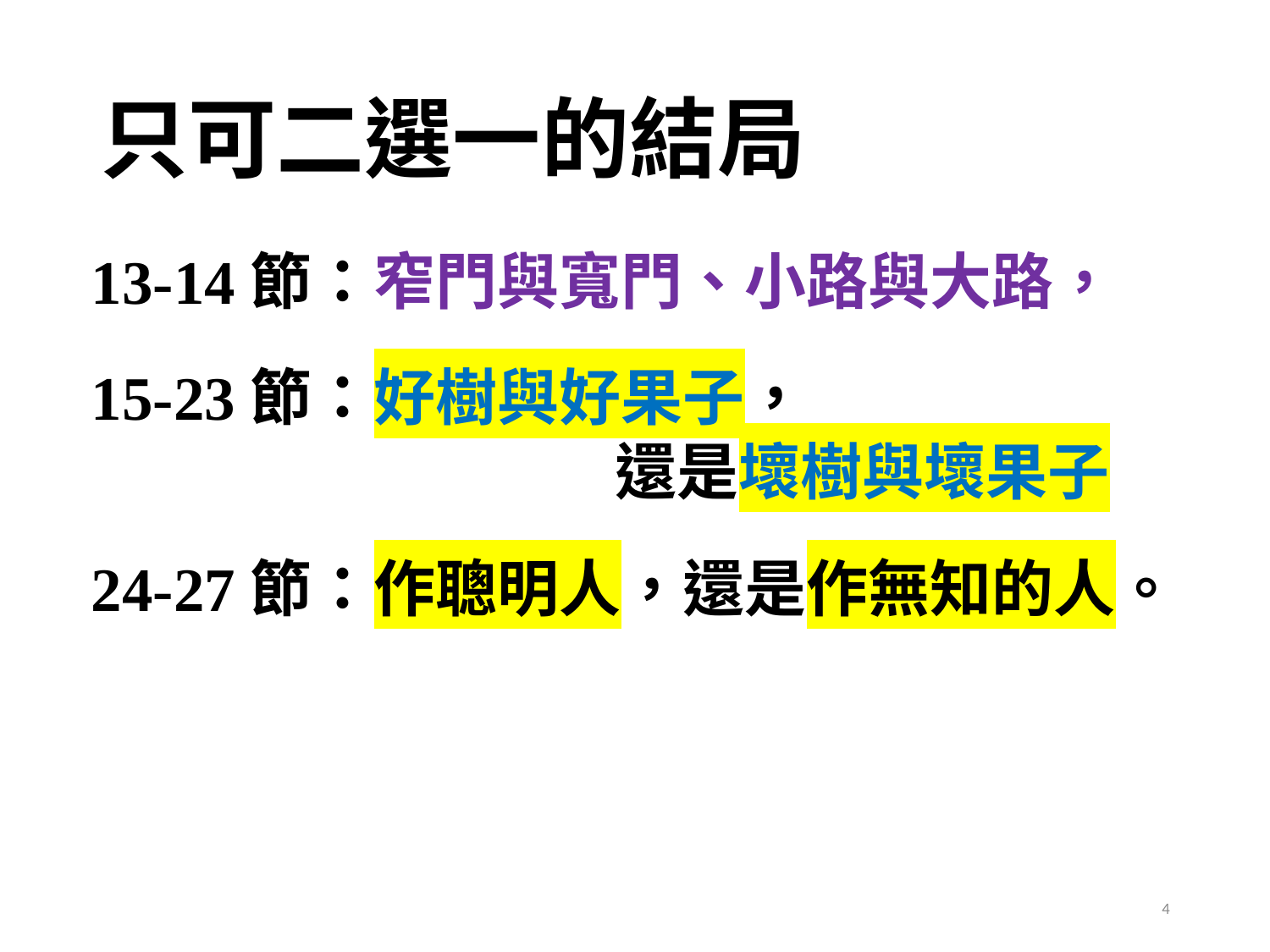

# 只可二選一的結局
13-14節：窄門與寬門、小路與大路，
15-23節：好樹與好果子，
			還是壞樹與壞果子
24-27節：作聰明人，還是作無知的人。

4